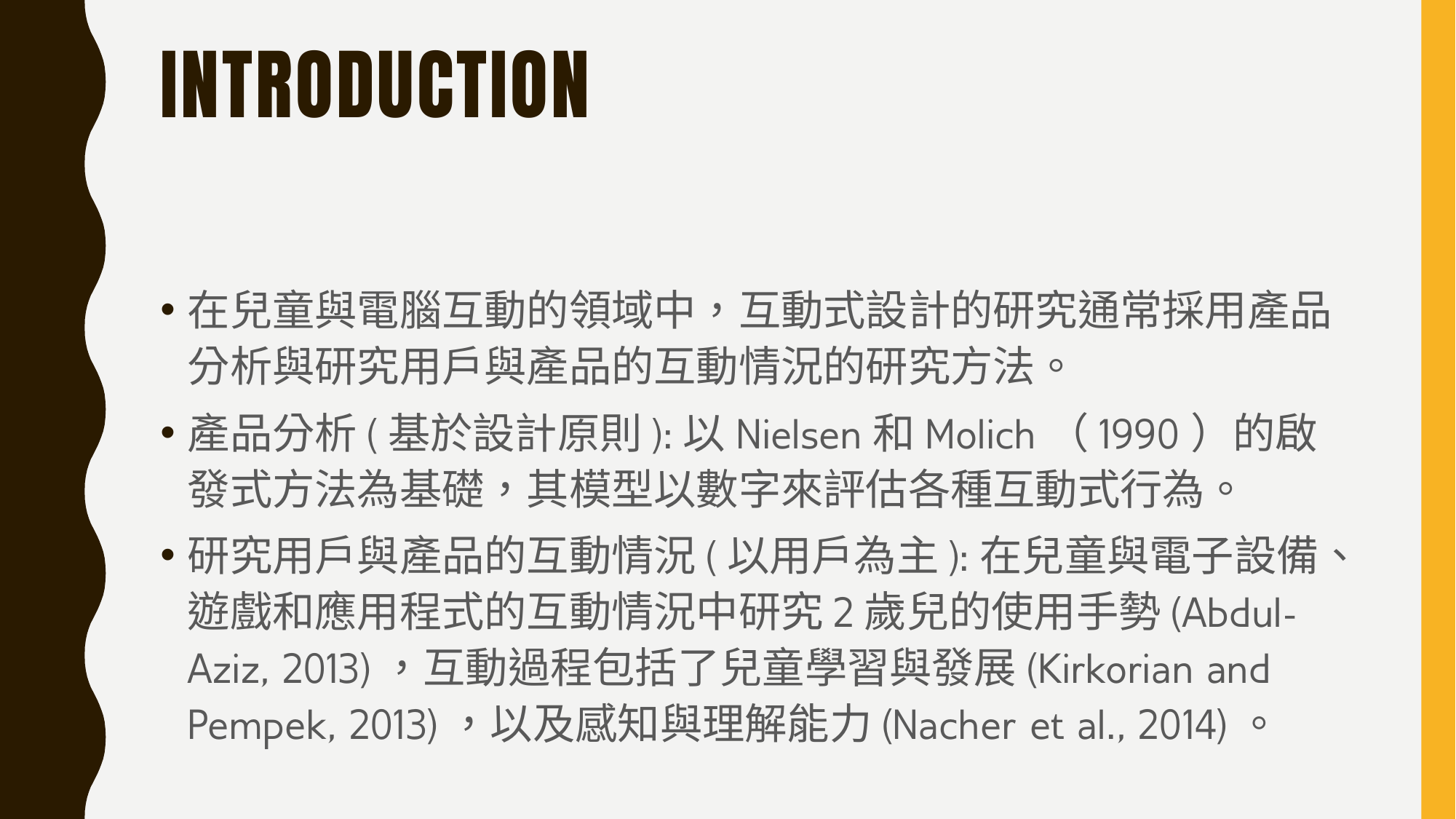

# Introduction
在兒童與電腦互動的領域中，互動式設計的研究通常採用產品分析與研究用戶與產品的互動情況的研究方法。
產品分析(基於設計原則):以Nielsen和Molich（1990）的啟發式方法為基礎，其模型以數字來評估各種互動式行為。
研究用戶與產品的互動情況(以用戶為主):在兒童與電子設備、遊戲和應用程式的互動情況中研究2歲兒的使用手勢(Abdul-Aziz, 2013)，互動過程包括了兒童學習與發展(Kirkorian and Pempek, 2013)，以及感知與理解能力(Nacher et al., 2014)。